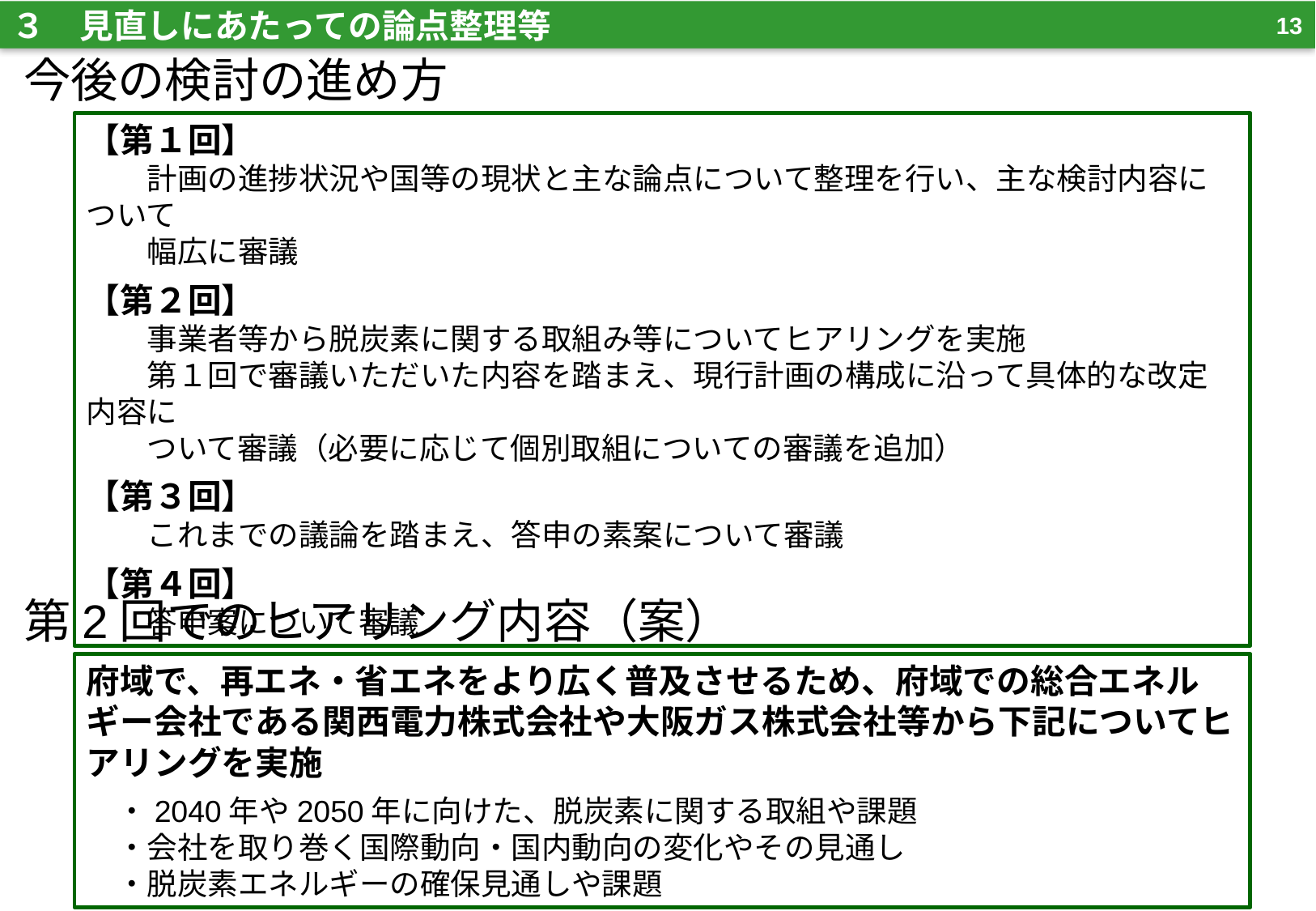

３　見直しにあたっての論点整理等
13
今後の検討の進め方
【第１回】
　　計画の進捗状況や国等の現状と主な論点について整理を行い、主な検討内容について
　　幅広に審議
【第２回】
　　事業者等から脱炭素に関する取組み等についてヒアリングを実施
　　第１回で審議いただいた内容を踏まえ、現行計画の構成に沿って具体的な改定内容に
　　ついて審議（必要に応じて個別取組についての審議を追加）
【第３回】
　　これまでの議論を踏まえ、答申の素案について審議
【第４回】
　　答申案について審議
第2回でのヒアリング内容（案）
府域で、再エネ・省エネをより広く普及させるため、府域での総合エネルギー会社である関西電力株式会社や大阪ガス株式会社等から下記についてヒアリングを実施
　・2040年や2050年に向けた、脱炭素に関する取組や課題
　・会社を取り巻く国際動向・国内動向の変化やその見通し
　・脱炭素エネルギーの確保見通しや課題